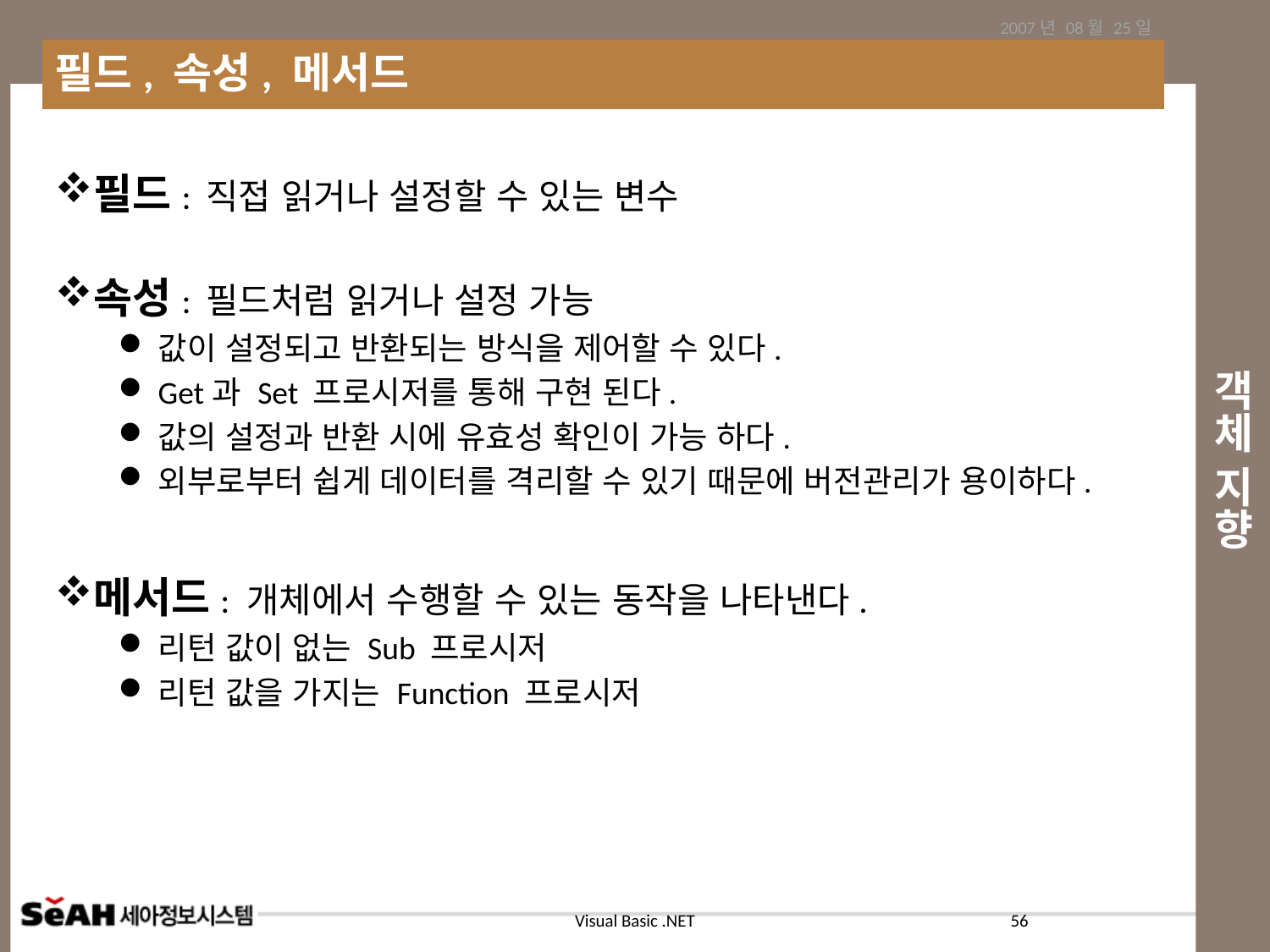

2007년 08월 25일
필드, 속성, 메서드
# 객체 지향

필드: 직접 읽거나 설정할 수 있는 변수

속성: 필드처럼 읽거나 설정 가능
값이 설정되고 반환되는 방식을 제어할 수 있다.
Get과 Set 프로시저를 통해 구현 된다.
값의 설정과 반환 시에 유효성 확인이 가능 하다.
외부로부터 쉽게 데이터를 격리할 수 있기 때문에 버전관리가 용이하다.

메서드: 개체에서 수행할 수 있는 동작을 나타낸다.
리턴 값이 없는 Sub 프로시저
리턴 값을 가지는 Function 프로시저
56
Visual Basic .NET